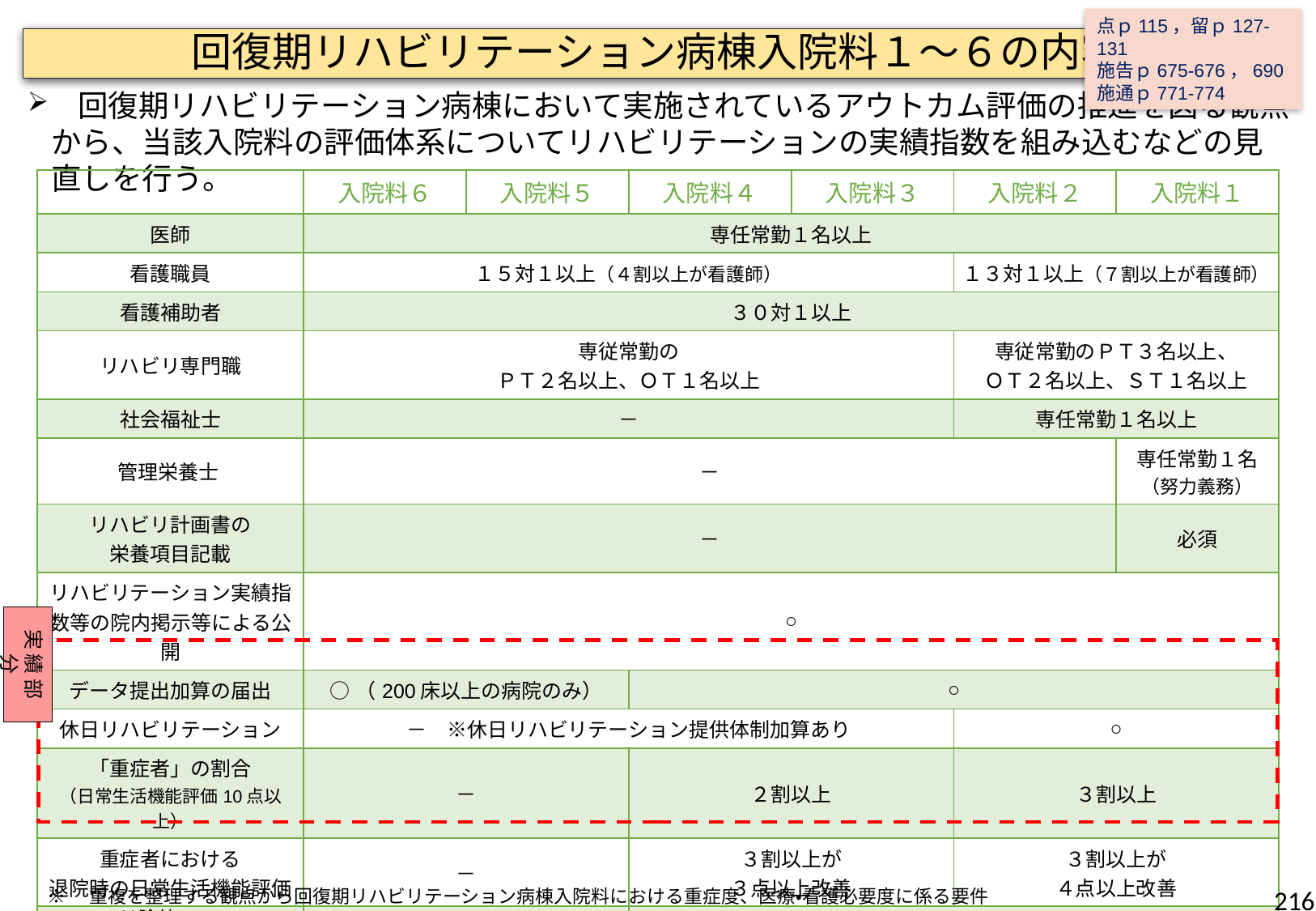

点ｐ115，留ｐ127-131
施告ｐ675-676，690
施通ｐ771-774
回復期リハビリテーション病棟入院料１～６の内容

　回復期リハビリテーション病棟において実施されているアウトカム評価の推進を図る観点から、当該入院料の評価体系についてリハビリテーションの実績指数を組み込むなどの見直しを行う。
|  | 入院料６ | 入院料５ | 入院料４ | 入院料３ | 入院料２ | 入院料１ |
| --- | --- | --- | --- | --- | --- | --- |
| 医師 | 専任常勤１名以上 |  |  |  |  |  |
| 看護職員 | １５対１以上（４割以上が看護師） |  |  |  | １３対１以上（７割以上が看護師） |  |
| 看護補助者 | ３０対１以上 |  |  |  |  |  |
| リハビリ専門職 | 専従常勤の ＰＴ２名以上、ＯＴ１名以上 |  |  |  | 専従常勤のＰＴ３名以上、 ＯＴ２名以上、ＳＴ１名以上 |  |
| 社会福祉士 | － |  |  |  | 専任常勤１名以上 |  |
| 管理栄養士 | － |  |  |  |  | 専任常勤１名 （努力義務） |
| リハビリ計画書の 栄養項目記載 | － |  |  |  |  | 必須 |
| リハビリテーション実績指数等の院内掲示等による公開 | ○ |  |  |  |  |  |
| データ提出加算の届出 | ○（200床以上の病院のみ） |  | ○ |  |  |  |
| 休日リハビリテーション | －　※休日リハビリテーション提供体制加算あり |  |  |  | ○ |  |
| 「重症者」の割合 （日常生活機能評価10点以上） | － |  | ２割以上 |  | ３割以上 |  |
| 重症者における 退院時の日常生活機能評価 | － |  | ３割以上が ３点以上改善 |  | ３割以上が ４点以上改善 |  |
| 自宅等に退院する割合 | － |  | ７割以上 |  |  |  |
| リハビリテーション実績指数 | － | ３０以上 | － | ３０以上 | － | ３７以上 |
| 点数 （生活療養を受ける場合） | 1,647点 （1,632点） | 1,702点 （1,687点） | 1,806点 （1,791点） | 1,861点 （1,846点） | 2,025点 （2,011点） | 2,085点 （2,071点） |
実 績 部 分

216
※　重複を整理する観点から回復期リハビリテーション病棟入院料における重症度、医療・看護必要度に係る要件は除外